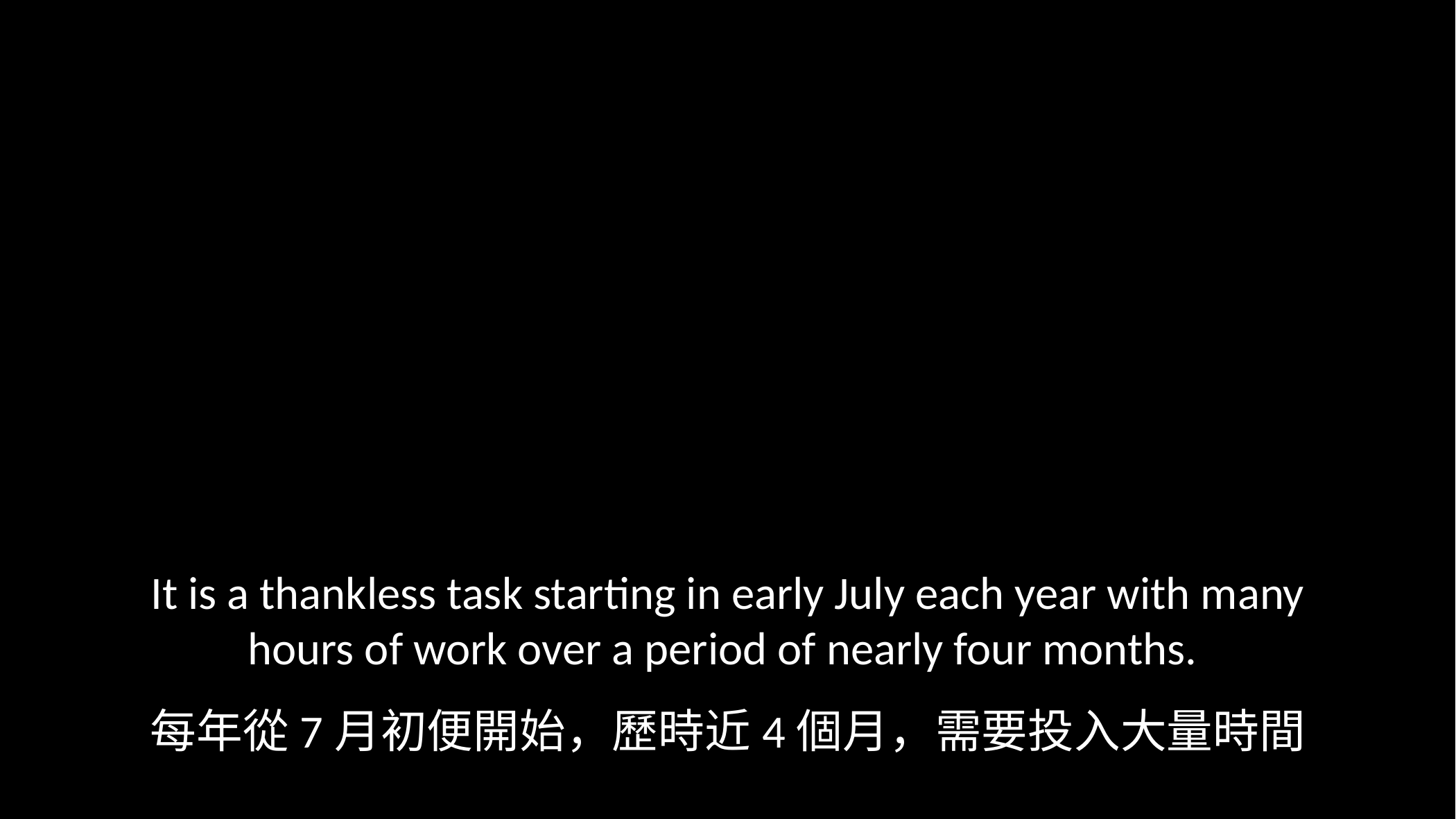

It is a thankless task starting in early July each year with many hours of work over a period of nearly four months.

每年從7月初便開始，歷時近4個月，需要投入大量時間